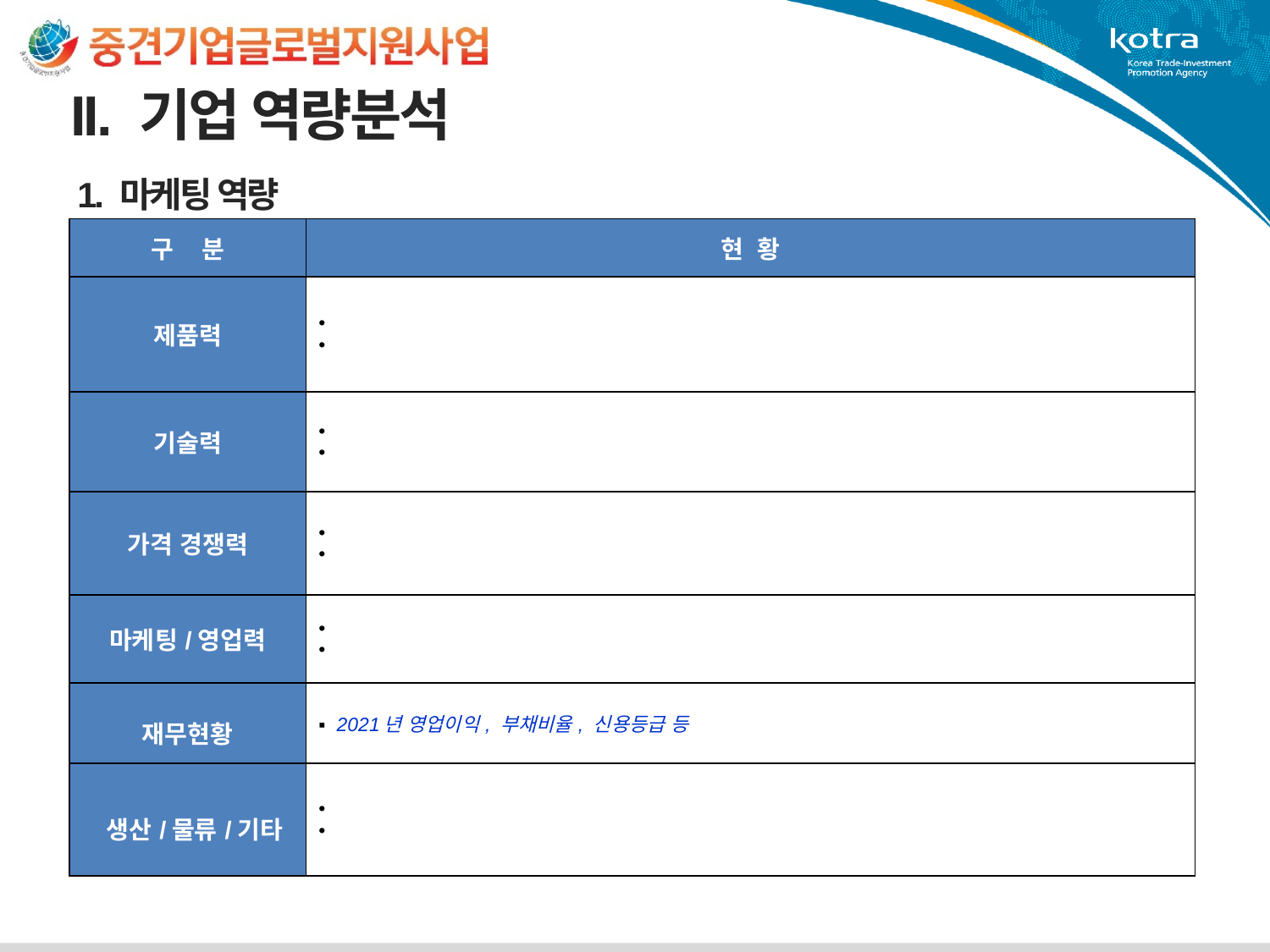

II. 기업 역량분석
1. 마케팅 역량
| 구 분 | 현 황 |
| --- | --- |
| 제품력 |  |
| 기술력 |  |
| 가격 경쟁력 |  |
| 마케팅/영업력 |  |
| 재무현황 | ▪ 2021년 영업이익, 부채비율, 신용등급 등 |
| 생산/물류/기타 |  |